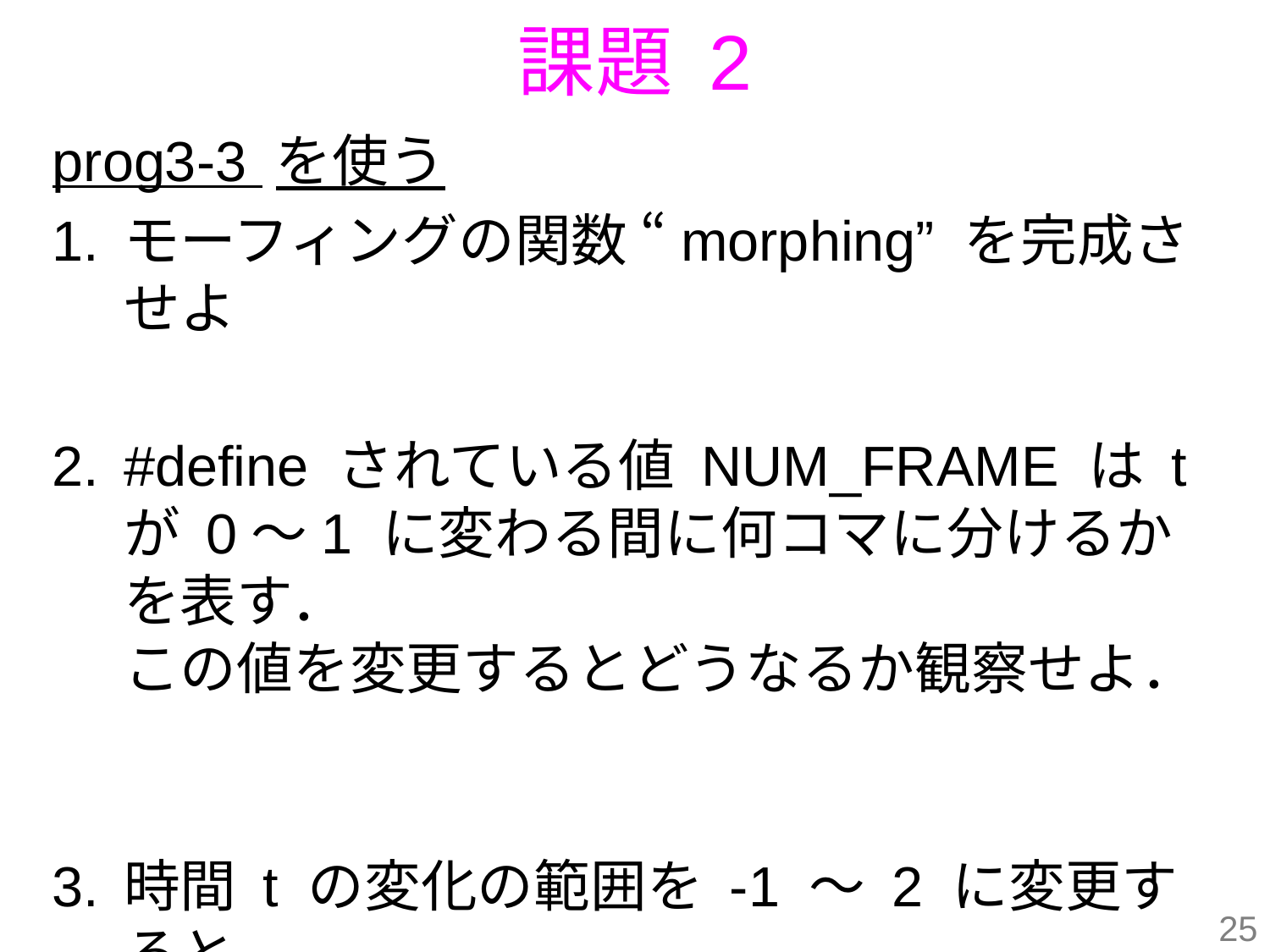

課題 2
prog3-3 を使う
モーフィングの関数 “morphing” を完成させよ

#define されている値 NUM_FRAME は t が 0～1 に変わる間に何コマに分けるかを表す．
この値を変更するとどうなるか観察せよ．

時間 t の変化の範囲を -1 ～ 2 に変更すると
　                       どのように変わるか観察せよ
25